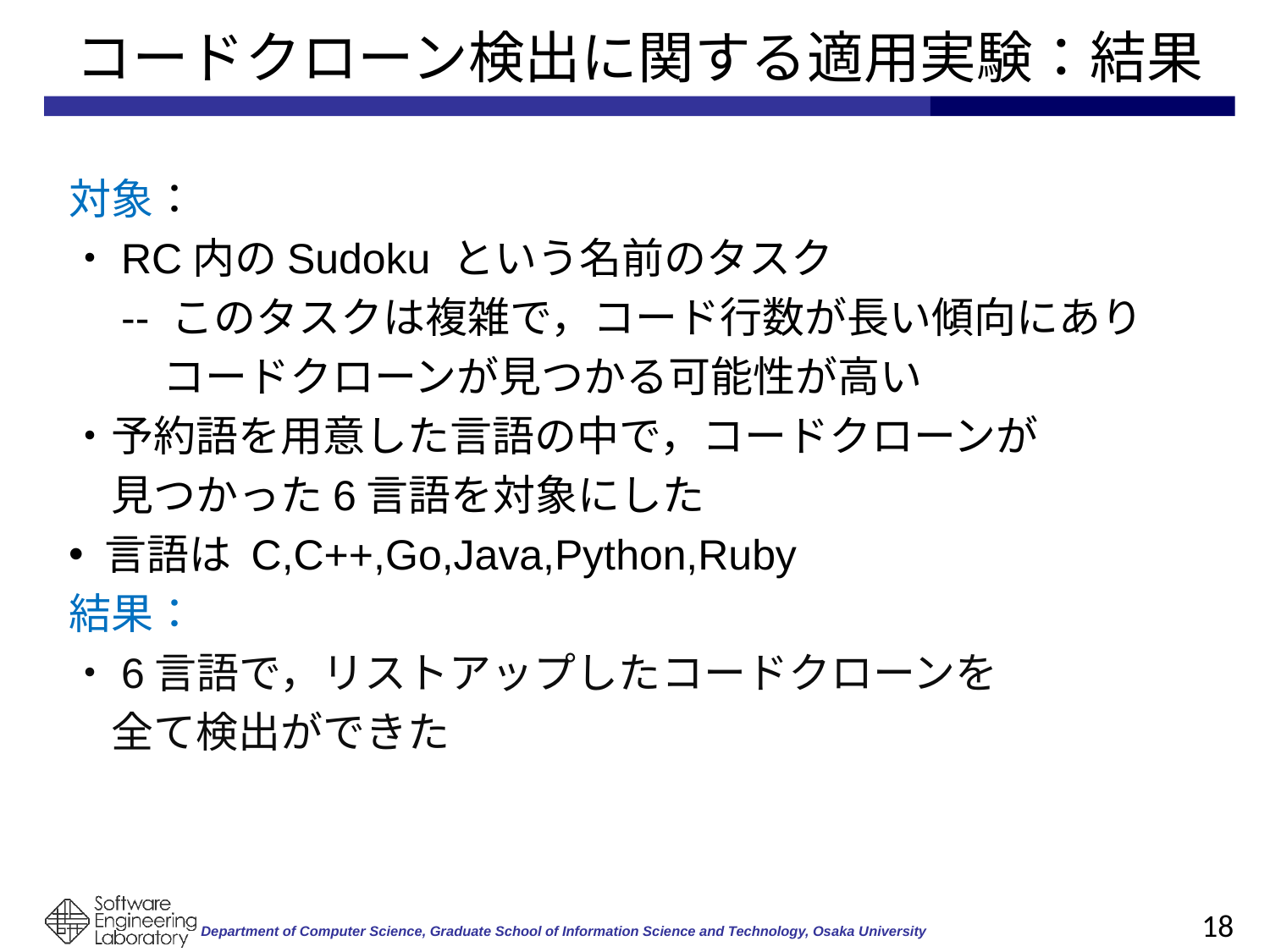

# コードクローン検出に関する適用実験：結果

対象：
・RC内のSudoku という名前のタスク
　-- このタスクは複雑で，コード行数が長い傾向にあり
　　 コードクローンが見つかる可能性が高い
・予約語を用意した言語の中で，コードクローンが
　見つかった6言語を対象にした
言語は C,C++,Go,Java,Python,Ruby
結果：
・6言語で，リストアップしたコードクローンを
　全て検出ができた
18